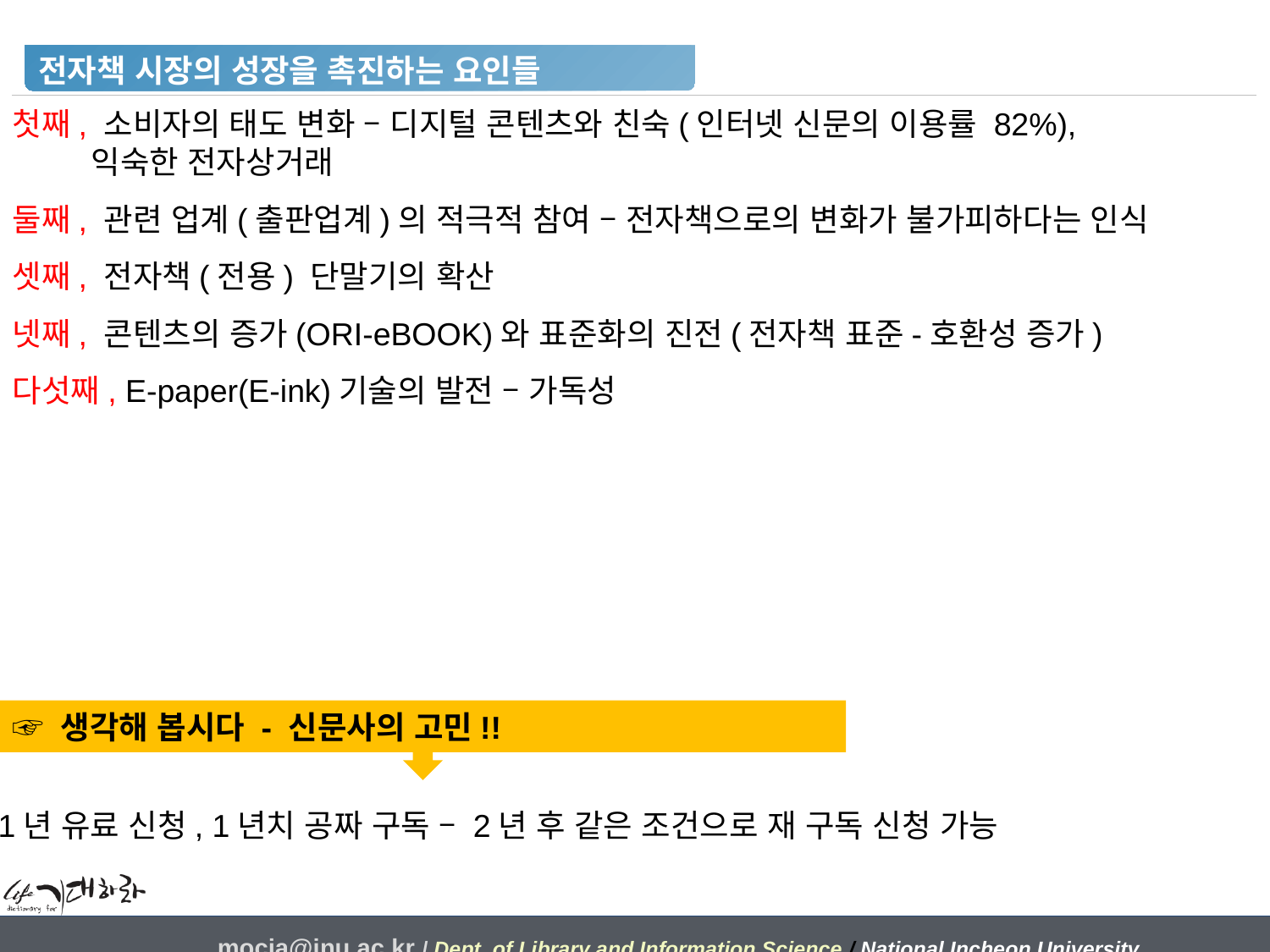

전자책 시장의 성장을 촉진하는 요인들
첫째, 소비자의 태도 변화 – 디지털 콘텐츠와 친숙(인터넷 신문의 이용률 82%),
        익숙한 전자상거래
둘째, 관련 업계(출판업계)의 적극적 참여 – 전자책으로의 변화가 불가피하다는 인식
셋째, 전자책(전용) 단말기의 확산
넷째, 콘텐츠의 증가(ORI-eBOOK)와 표준화의 진전(전자책 표준-호환성 증가)
다섯째, E-paper(E-ink)기술의 발전 – 가독성

☞ 생각해 봅시다 - 신문사의 고민!!
    1년 유료 신청, 1년치 공짜 구독 – 2년 후 같은 조건으로 재 구독 신청 가능

mocja@inu.ac.kr / Dept. of Library and Information Science / National Incheon University